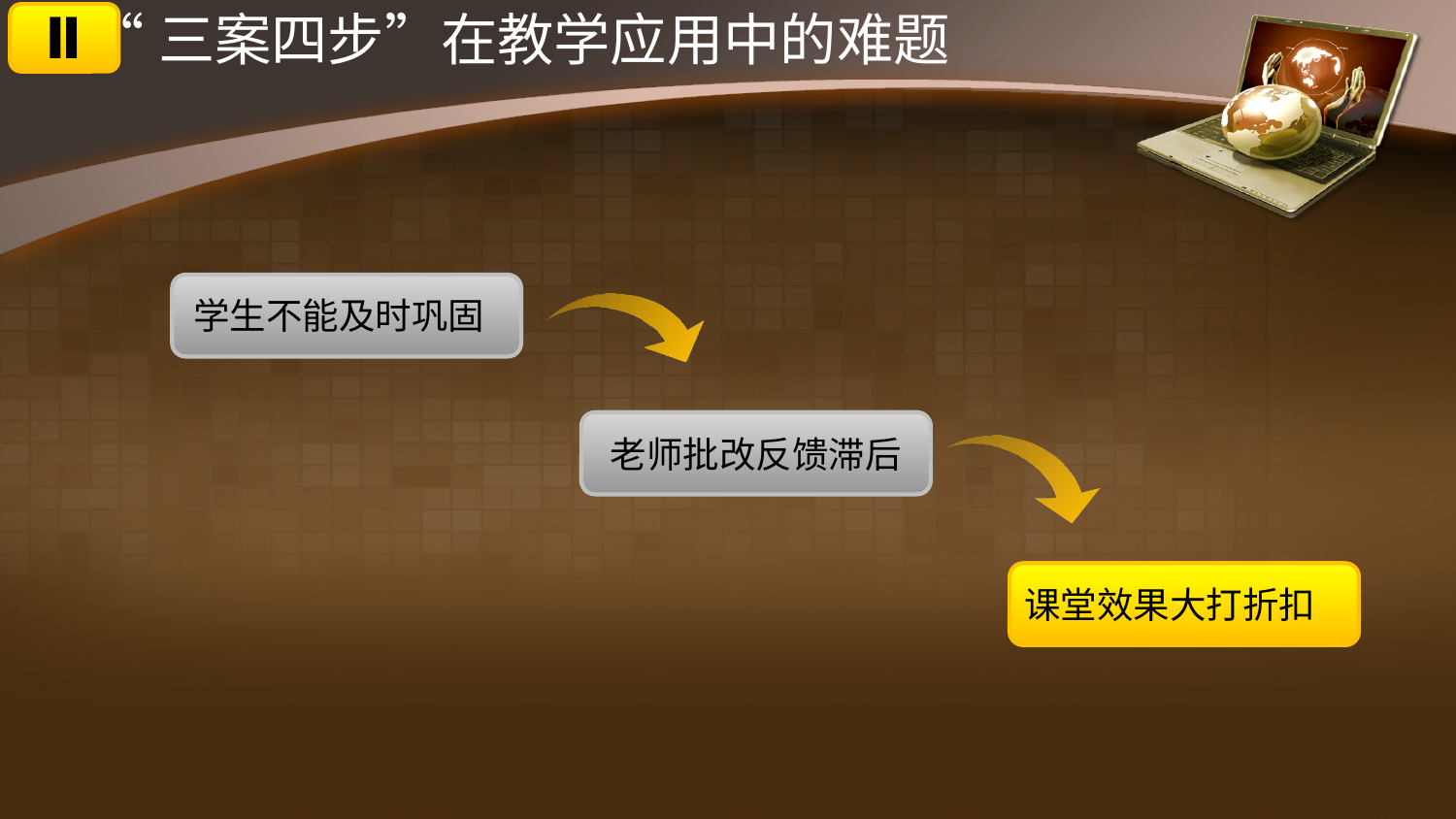

Ⅱ
““三案四步”在教学应用中的难题

学生不能及时巩固

老师批改反馈滞后

学生不能及时巩固
课堂效果大打折扣